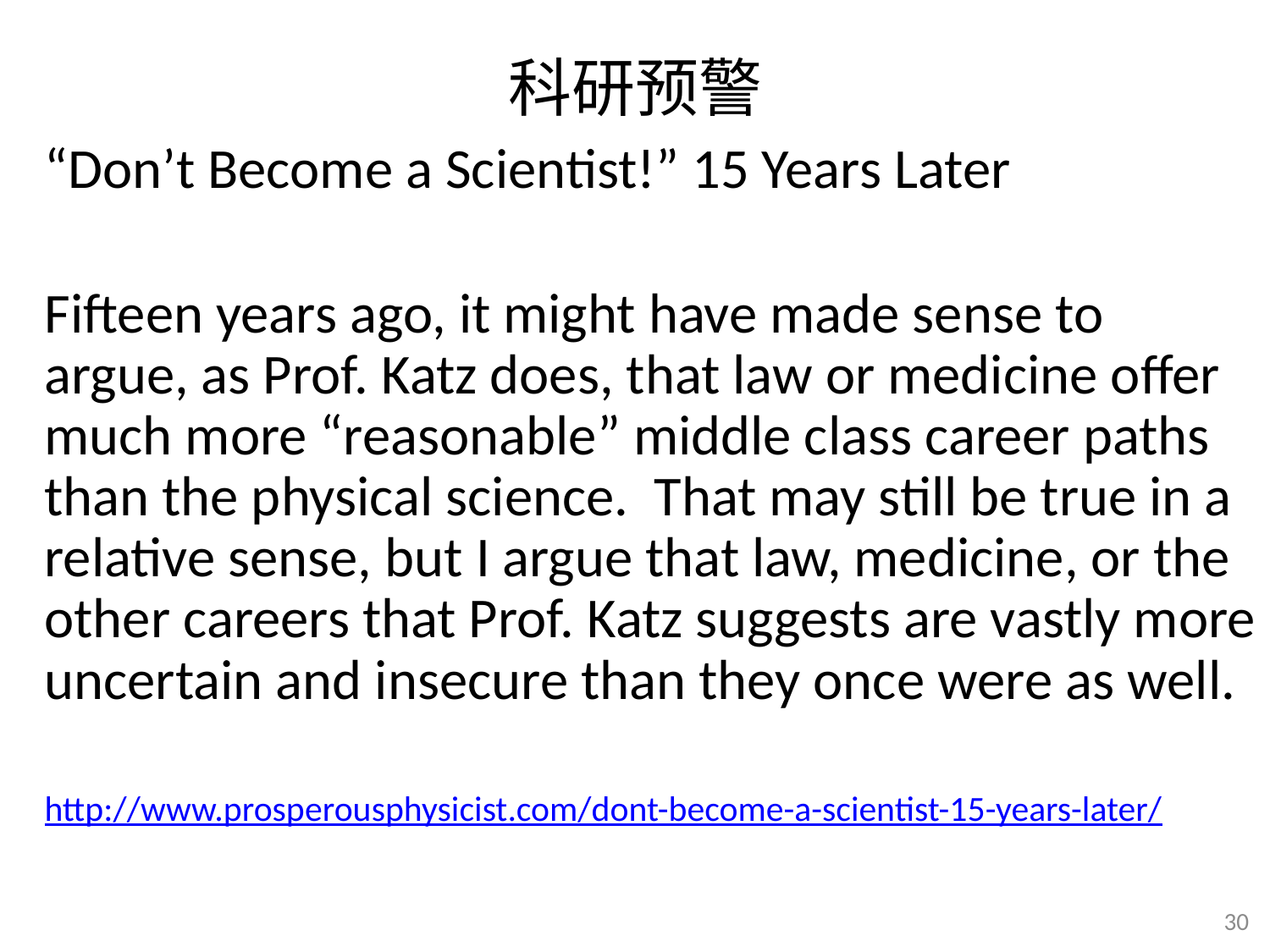

科研预警
“Don’t Become a Scientist!” 15 Years Later

Fifteen years ago, it might have made sense to argue, as Prof. Katz does, that law or medicine offer much more “reasonable” middle class career paths than the physical science.  That may still be true in a relative sense, but I argue that law, medicine, or the other careers that Prof. Katz suggests are vastly more uncertain and insecure than they once were as well.

http://www.prosperousphysicist.com/dont-become-a-scientist-15-years-later/

30